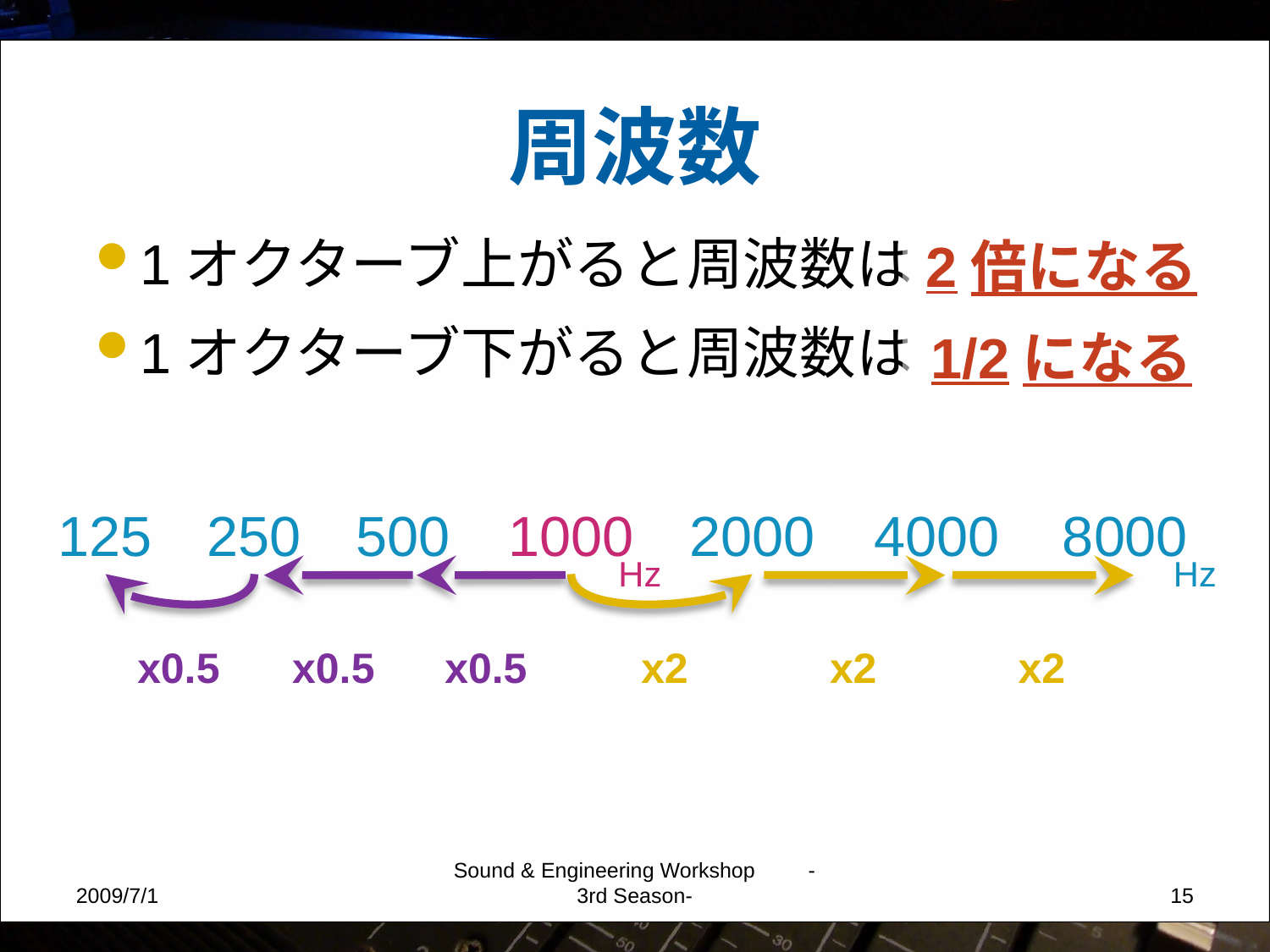

# 周波数
1オクターブ上がると周波数は
1オクターブ下がると周波数は
2倍になる
1/2になる
125
250
500
1000
2000
4000
8000
Hz
Hz
x0.5
x0.5
x0.5
x2
x2
x2
2009/7/1
Sound & Engineering Workshop         -3rd Season-
15